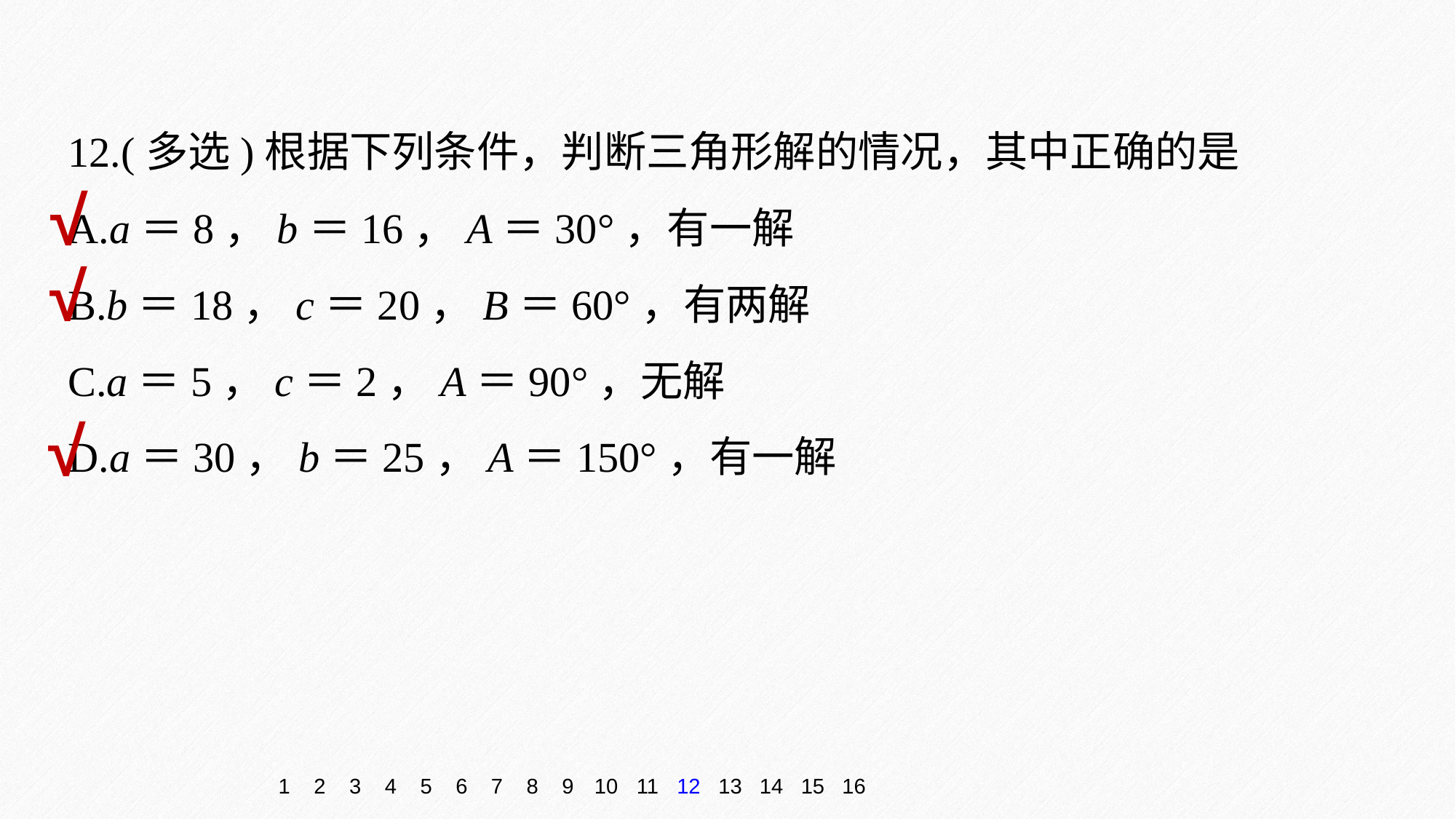

12.(多选)根据下列条件，判断三角形解的情况，其中正确的是
A.a＝8，b＝16，A＝30°，有一解
B.b＝18，c＝20，B＝60°，有两解
C.a＝5，c＝2，A＝90°，无解
D.a＝30，b＝25，A＝150°，有一解
√
√
√
1
2
3
4
5
6
7
8
9
10
11
12
13
14
15
16